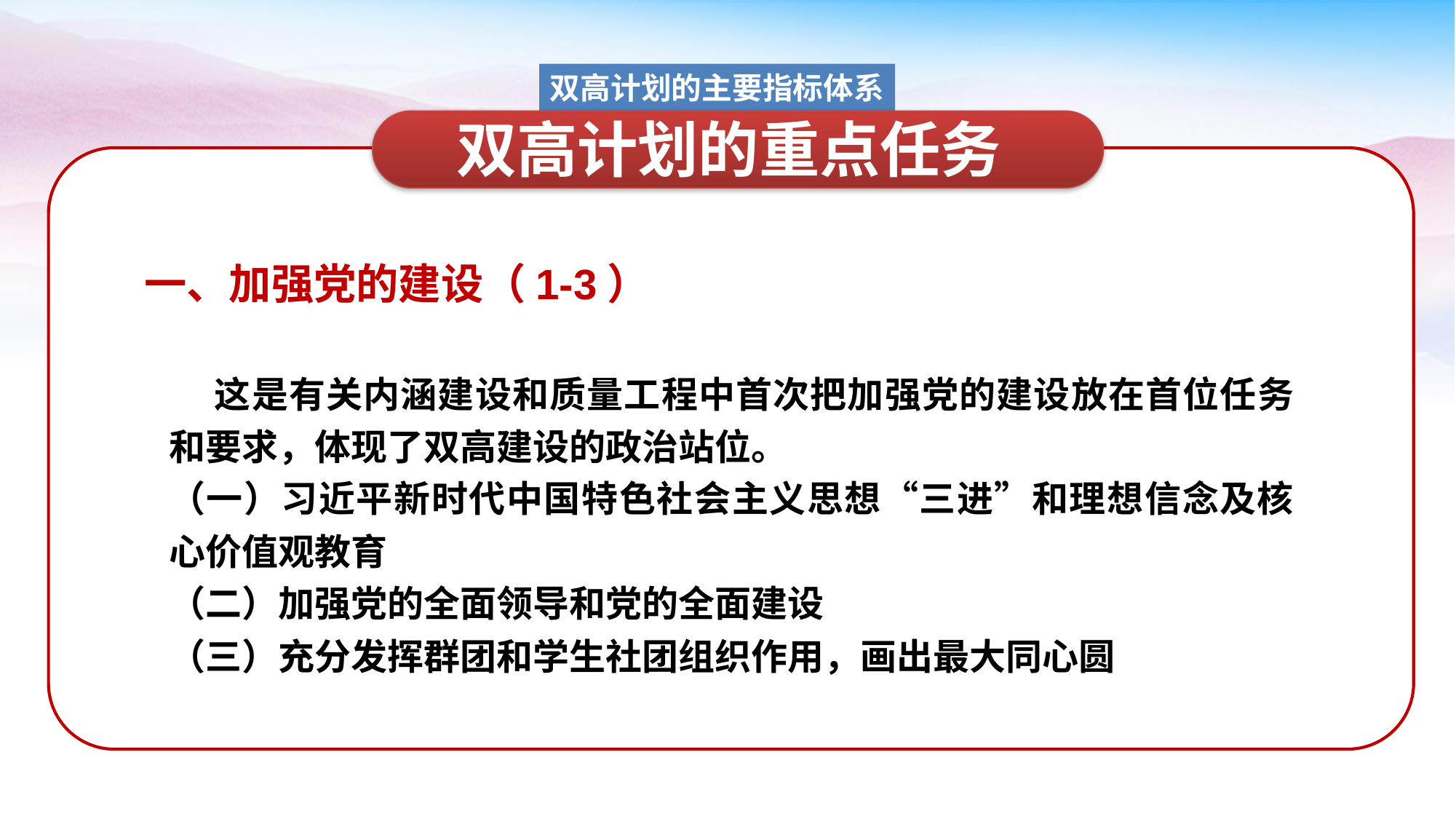

双高计划的主要指标体系
双高计划的重点任务

一、加强党的建设（1-3）
    这是有关内涵建设和质量工程中首次把加强党的建设放在首位任务和要求，体现了双高建设的政治站位。
（一）习近平新时代中国特色社会主义思想“三进”和理想信念及核心价值观教育
（二）加强党的全面领导和党的全面建设
（三）充分发挥群团和学生社团组织作用，画出最大同心圆